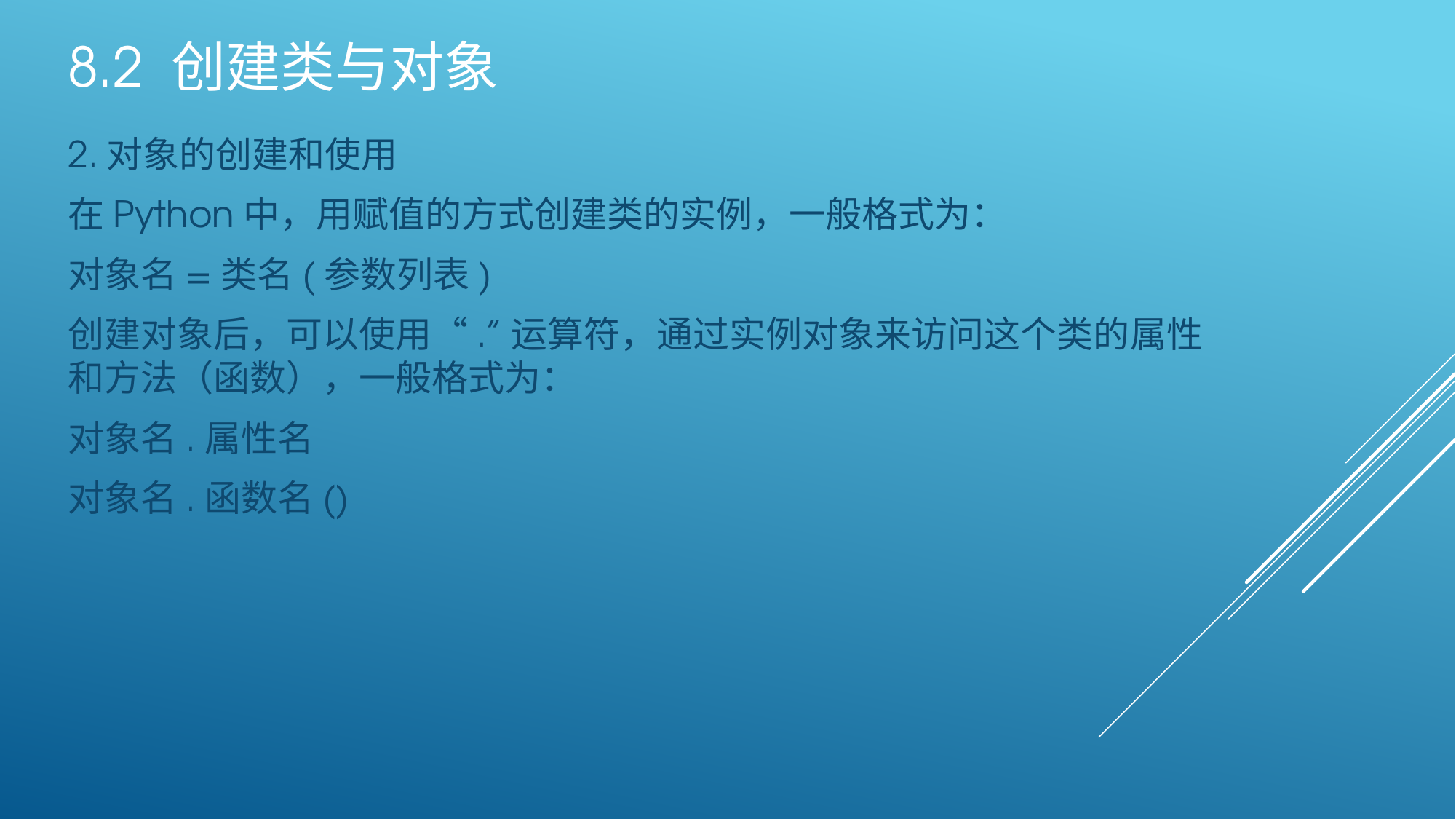

# 8.2 创建类与对象
2.对象的创建和使用
在Python中，用赋值的方式创建类的实例，一般格式为：
对象名=类名(参数列表)
创建对象后，可以使用“.”运算符，通过实例对象来访问这个类的属性和方法（函数），一般格式为：
对象名.属性名
对象名.函数名()